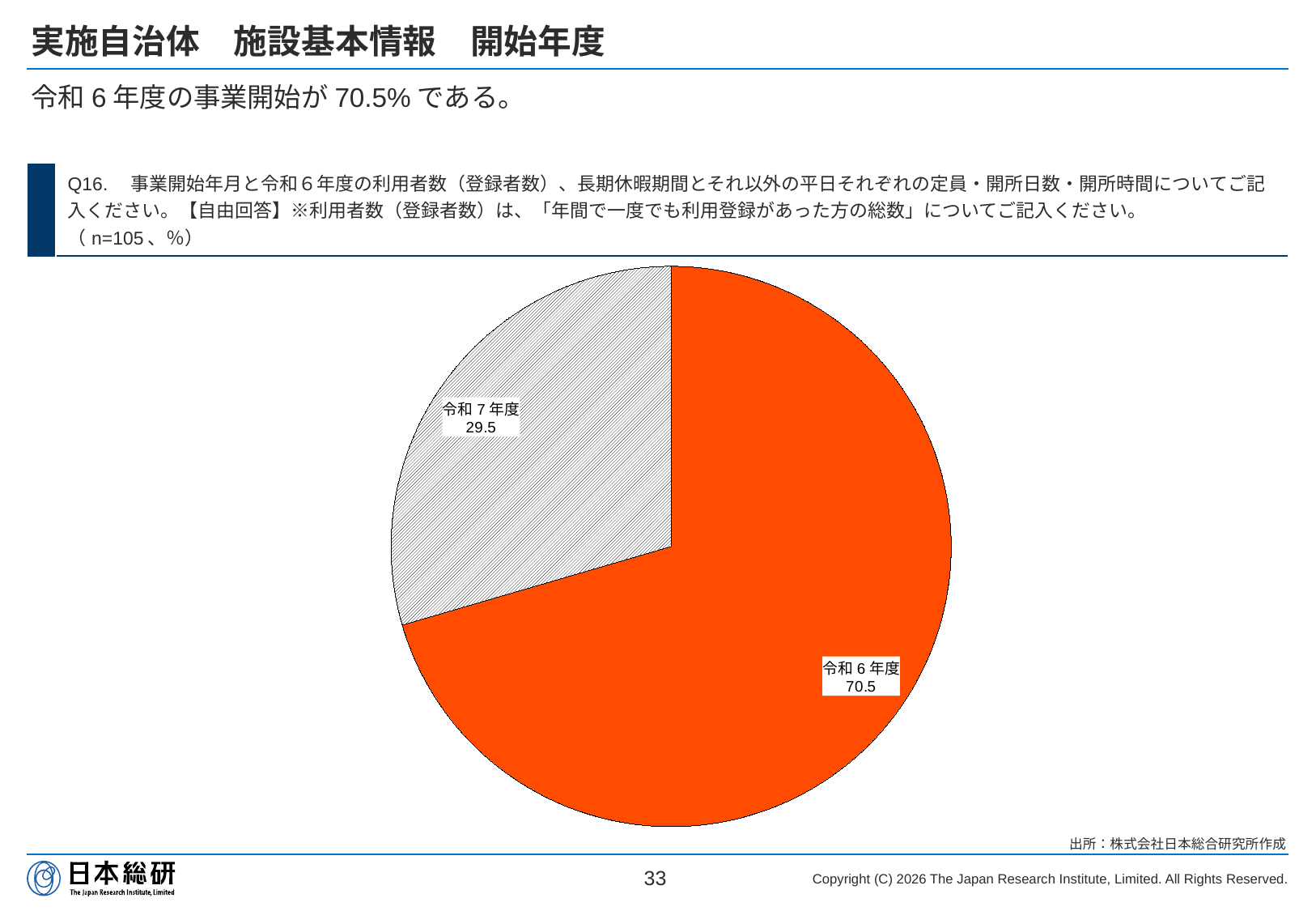

# 実施自治体　施設基本情報　開始年度
令和6年度の事業開始が70.5%である。
|  | Q16.　事業開始年月と令和６年度の利用者数（登録者数）、長期休暇期間とそれ以外の平日それぞれの定員・開所日数・開所時間についてご記入ください。【自由回答】※利用者数（登録者数）は、「年間で一度でも利用登録があった方の総数」についてご記入ください。 （n=105、％） |
| --- | --- |

### Chart

| Category | % |
|---|---|
| 令和6年度 | 70.47619047619048 |
| 令和7年度 | 29.523809523809526 |
出所：株式会社日本総合研究所作成